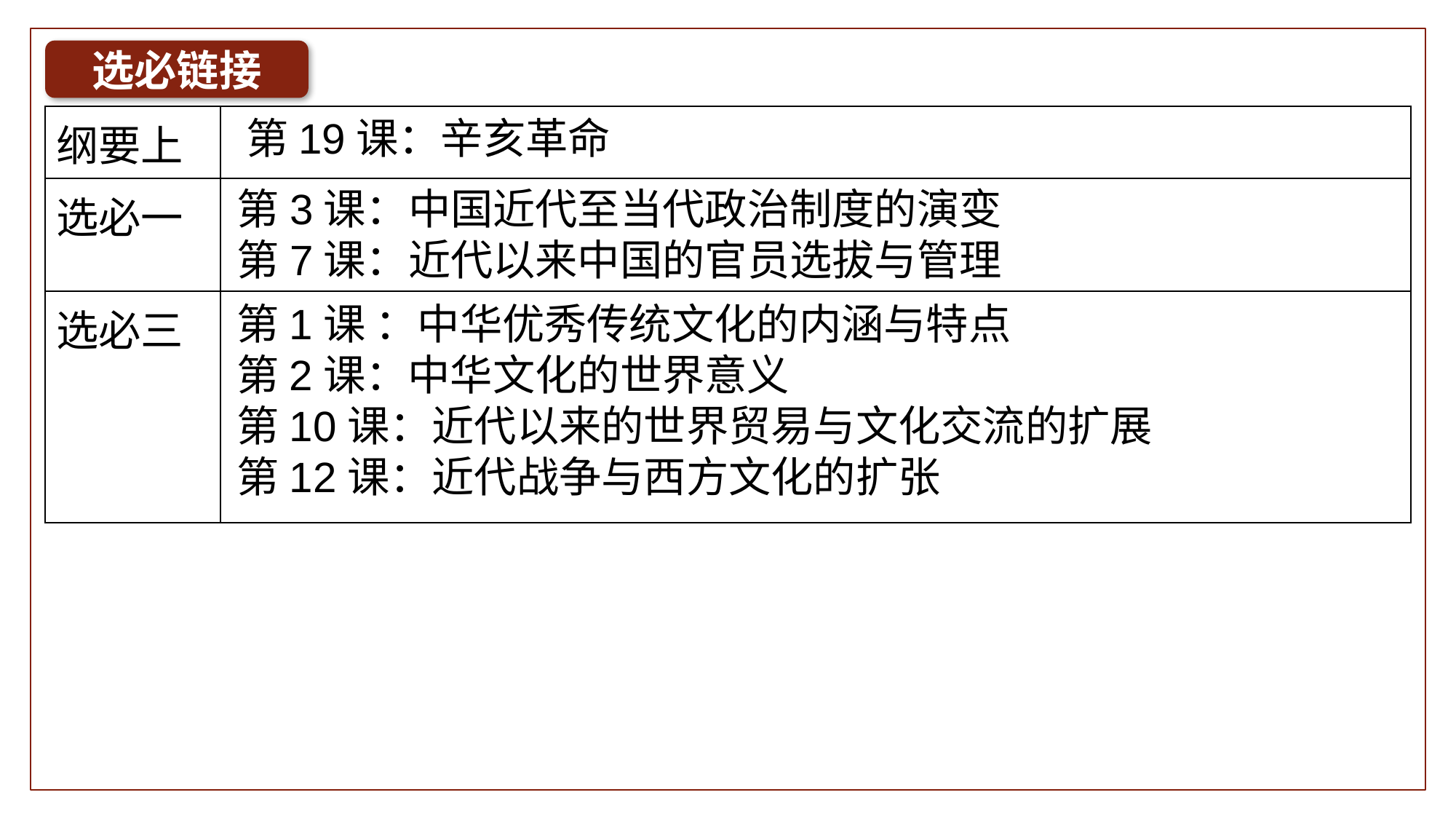

选必链接
| 纲要上 |  |
| --- | --- |
| 选必一 |  |
| 选必三 |  |
第19课：辛亥革命
第3课：中国近代至当代政治制度的演变
第7课：近代以来中国的官员选拔与管理
第1课 ：中华优秀传统文化的内涵与特点
第2课：中华文化的世界意义
第10课：近代以来的世界贸易与文化交流的扩展
第12课：近代战争与西方文化的扩张